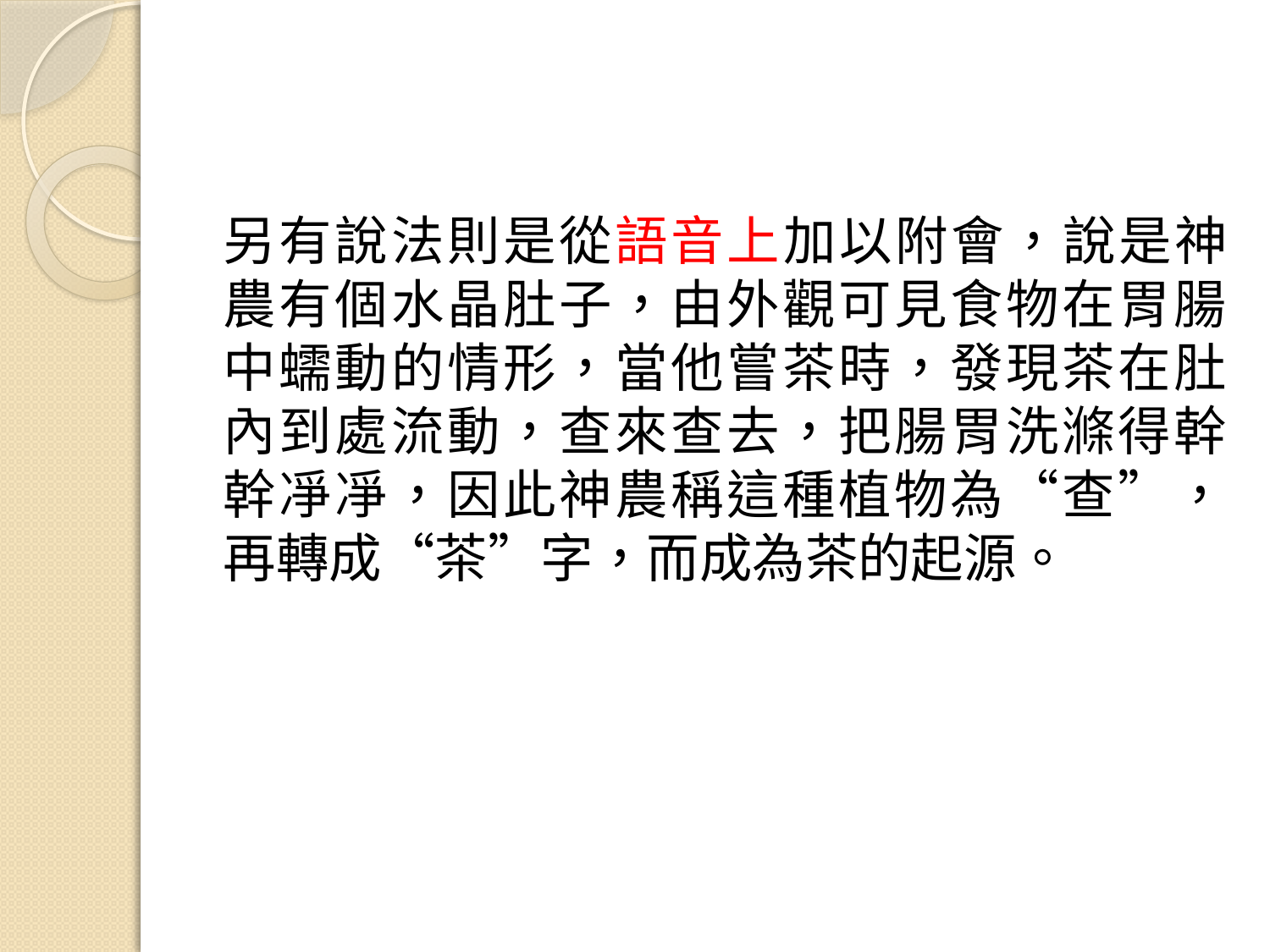

另有說法則是從語音上加以附會，說是神農有個水晶肚子，由外觀可見食物在胃腸中蠕動的情形，當他嘗茶時，發現茶在肚內到處流動，查來查去，把腸胃洗滌得幹幹凈凈，因此神農稱這種植物為“查”，再轉成“茶”字，而成為茶的起源。